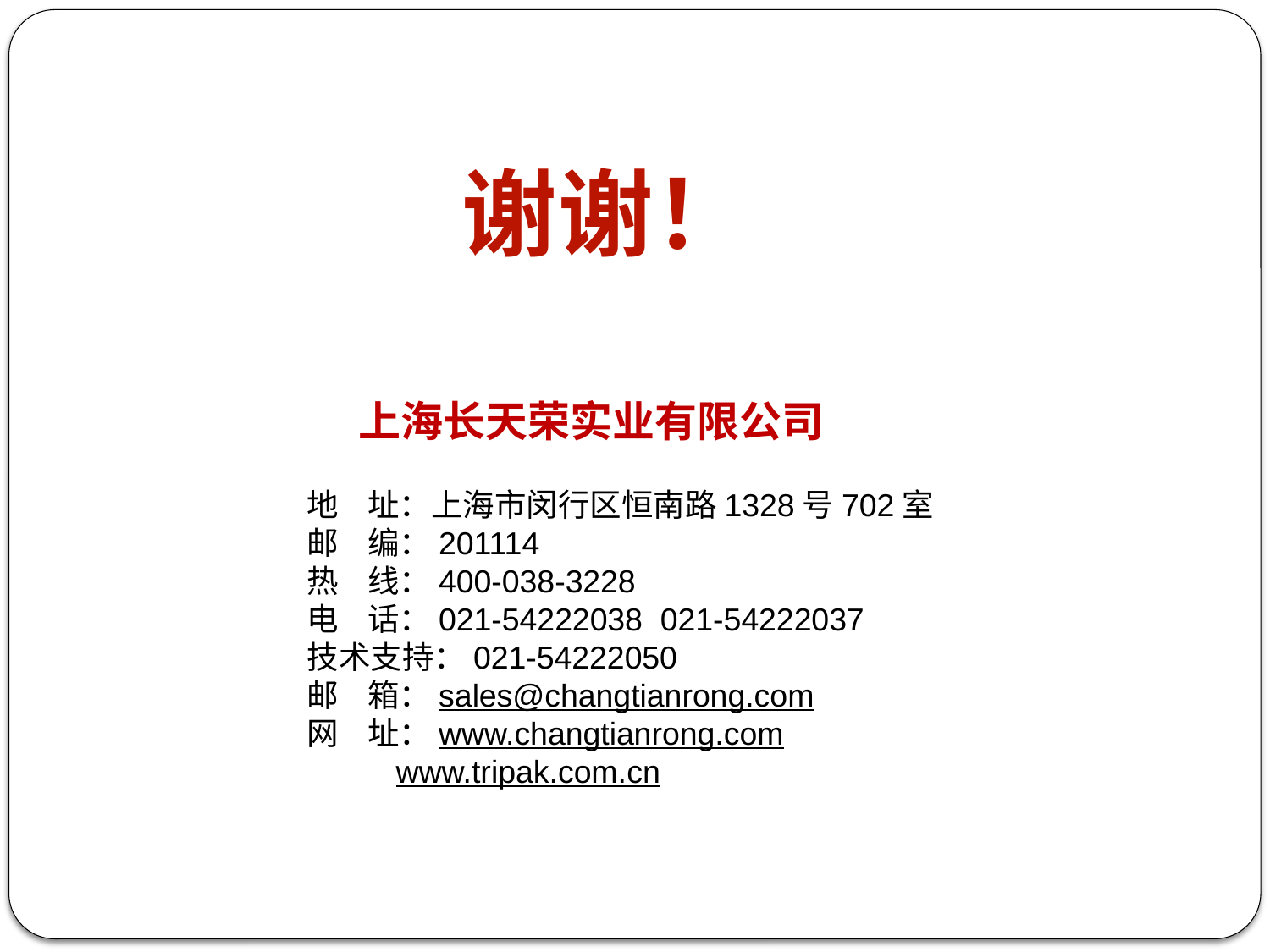

谢谢！

上海长天荣实业有限公司
地    址：上海市闵行区恒南路1328号702室
邮    编：201114
热    线：400-038-3228
电    话：021-54222038  021-54222037
技术支持：021-54222050
邮    箱：sales@changtianrong.com
网    址：www.changtianrong.com
          www.tripak.com.cn